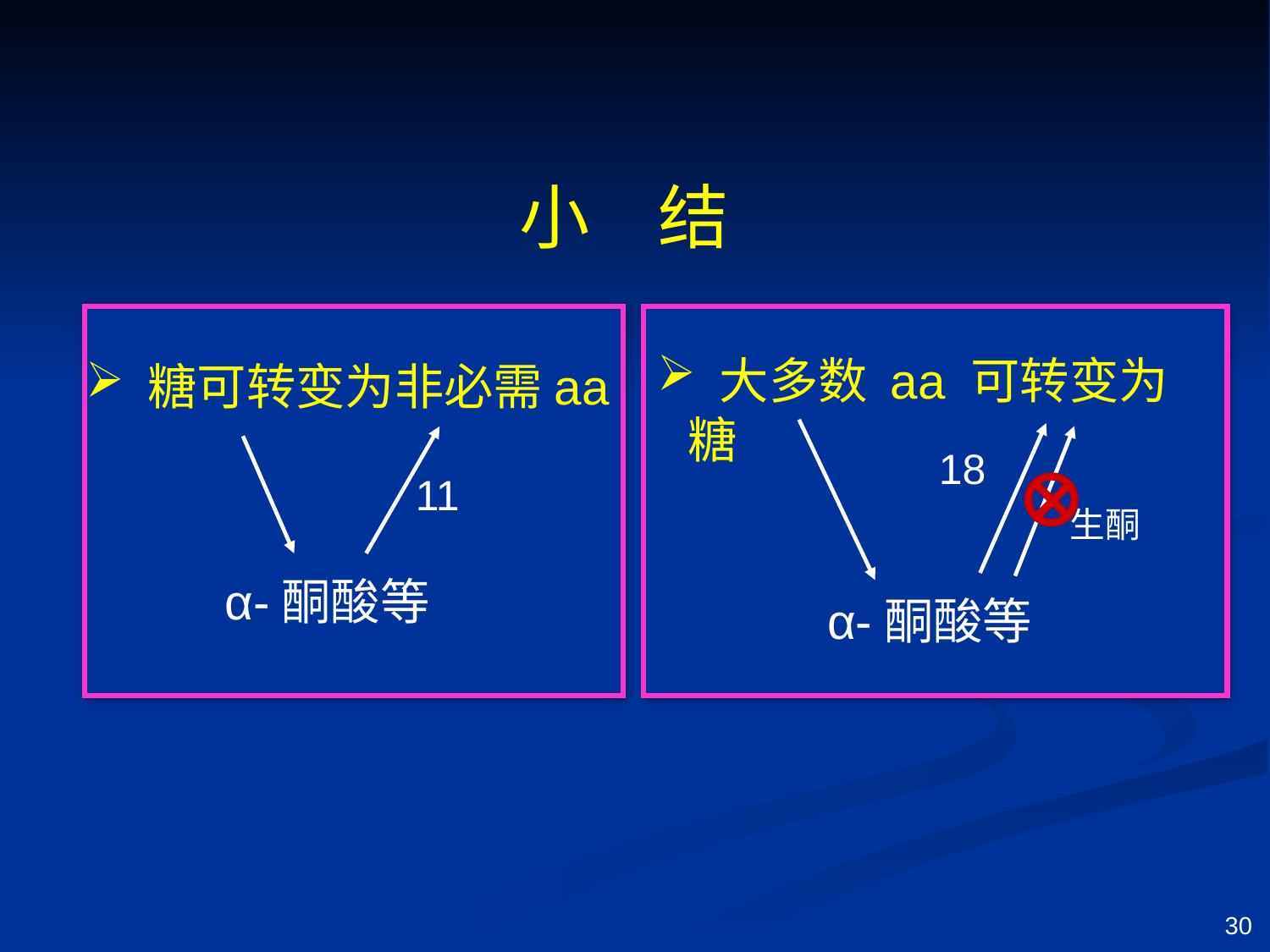

小     结

 大多数 aa 可转变为糖
 糖可转变为非必需aa

18

α-酮酸等

生酮

α-酮酸等
11
30